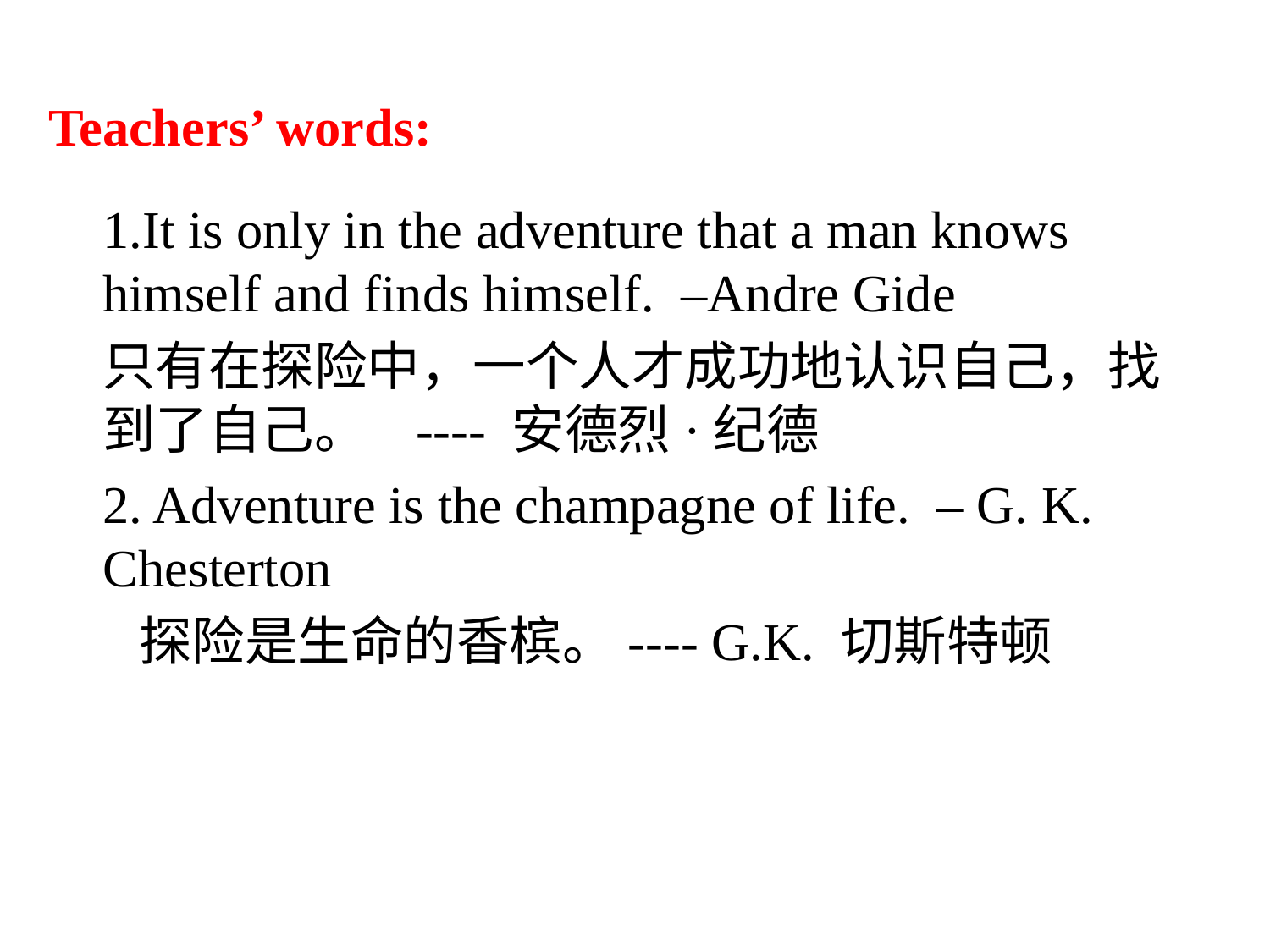

# Teachers’ words:
1.It is only in the adventure that a man knows himself and finds himself.  –Andre Gide
只有在探险中，一个人才成功地认识自己，找到了自己。   ---- 安德烈·纪德
2. Adventure is the champagne of life.  – G. K. Chesterton
  探险是生命的香槟。---- G.K. 切斯特顿